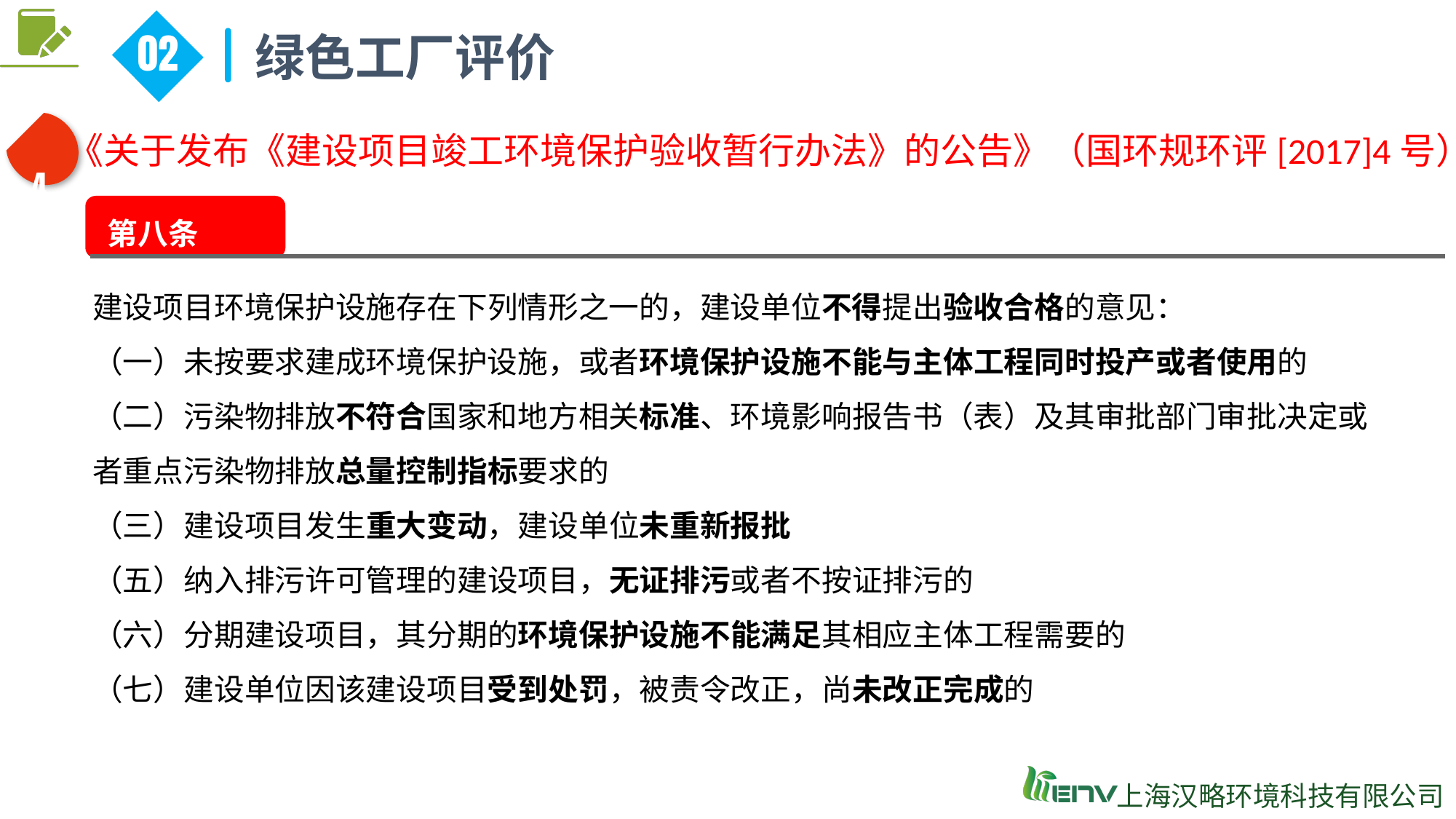

绿色工厂评价

02

  4
《关于发布《建设项目竣工环境保护验收暂行办法》的公告》（国环规环评[2017]4号）

第八条
建设项目环境保护设施存在下列情形之一的，建设单位不得提出验收合格的意见：
（一）未按要求建成环境保护设施，或者环境保护设施不能与主体工程同时投产或者使用的
（二）污染物排放不符合国家和地方相关标准、环境影响报告书（表）及其审批部门审批决定或者重点污染物排放总量控制指标要求的
（三）建设项目发生重大变动，建设单位未重新报批
（五）纳入排污许可管理的建设项目，无证排污或者不按证排污的
（六）分期建设项目，其分期的环境保护设施不能满足其相应主体工程需要的
（七）建设单位因该建设项目受到处罚，被责令改正，尚未改正完成的